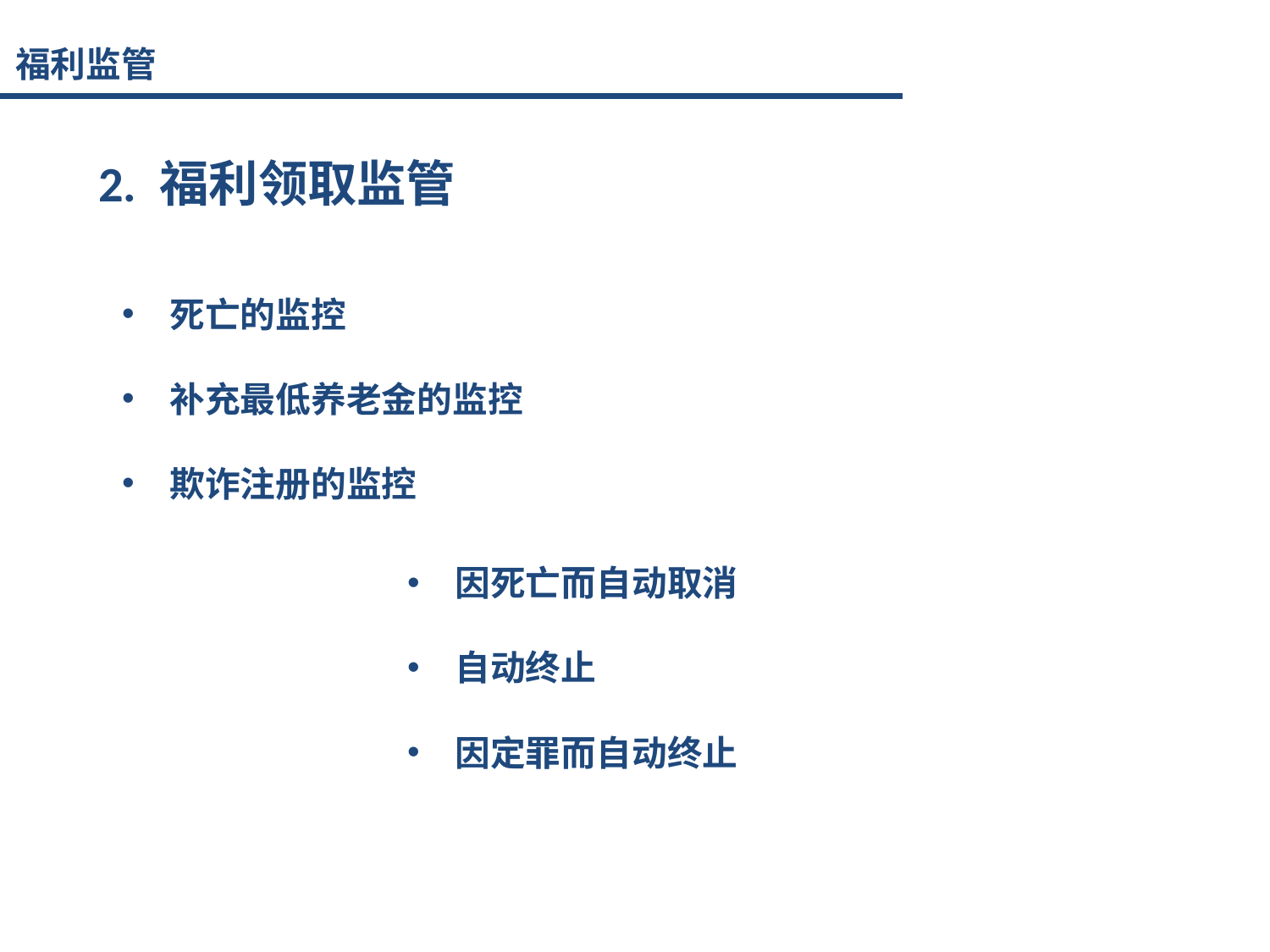

福利监管
	2. 福利领取监管
死亡的监控

补充最低养老金的监控

欺诈注册的监控
因死亡而自动取消

自动终止

因定罪而自动终止